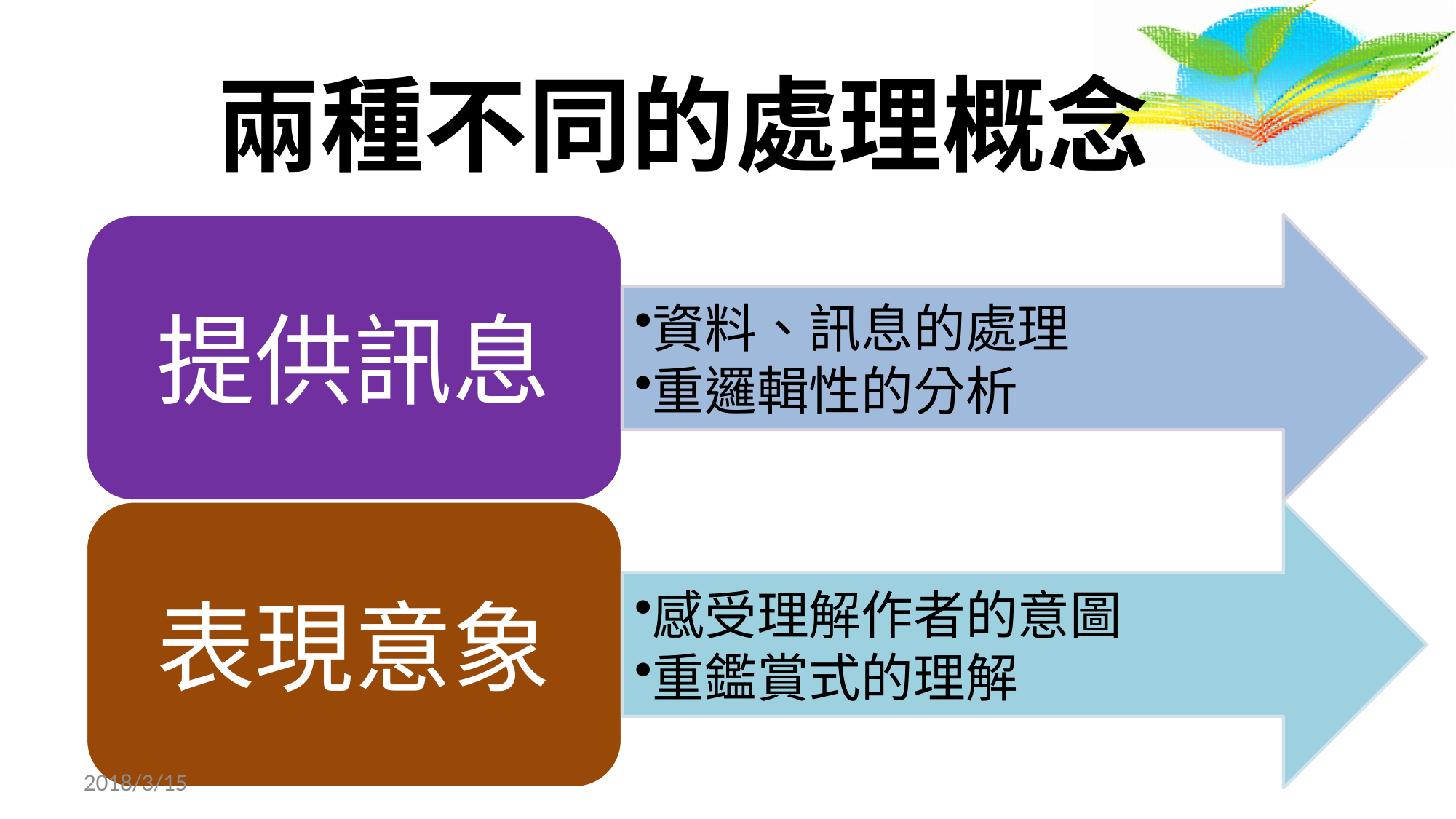

# 兩種不同的處理概念
提供訊息
資料、訊息的處理
重邏輯性的分析
表現意象
感受理解作者的意圖
重鑑賞式的理解
2018/3/15